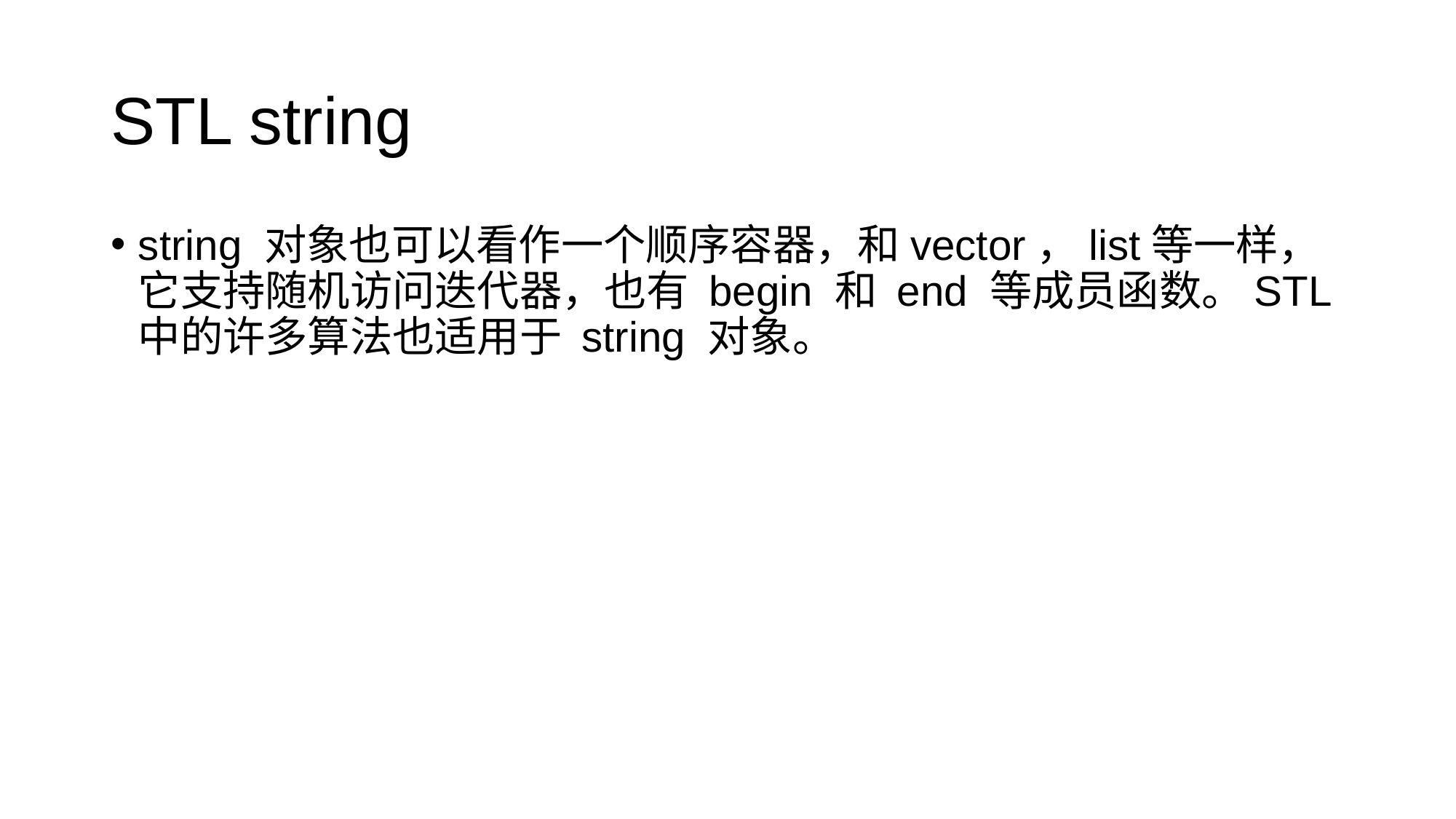

# STL string
string 对象也可以看作一个顺序容器，和vector，list等一样，它支持随机访问迭代器，也有 begin 和 end 等成员函数。STL 中的许多算法也适用于 string 对象。